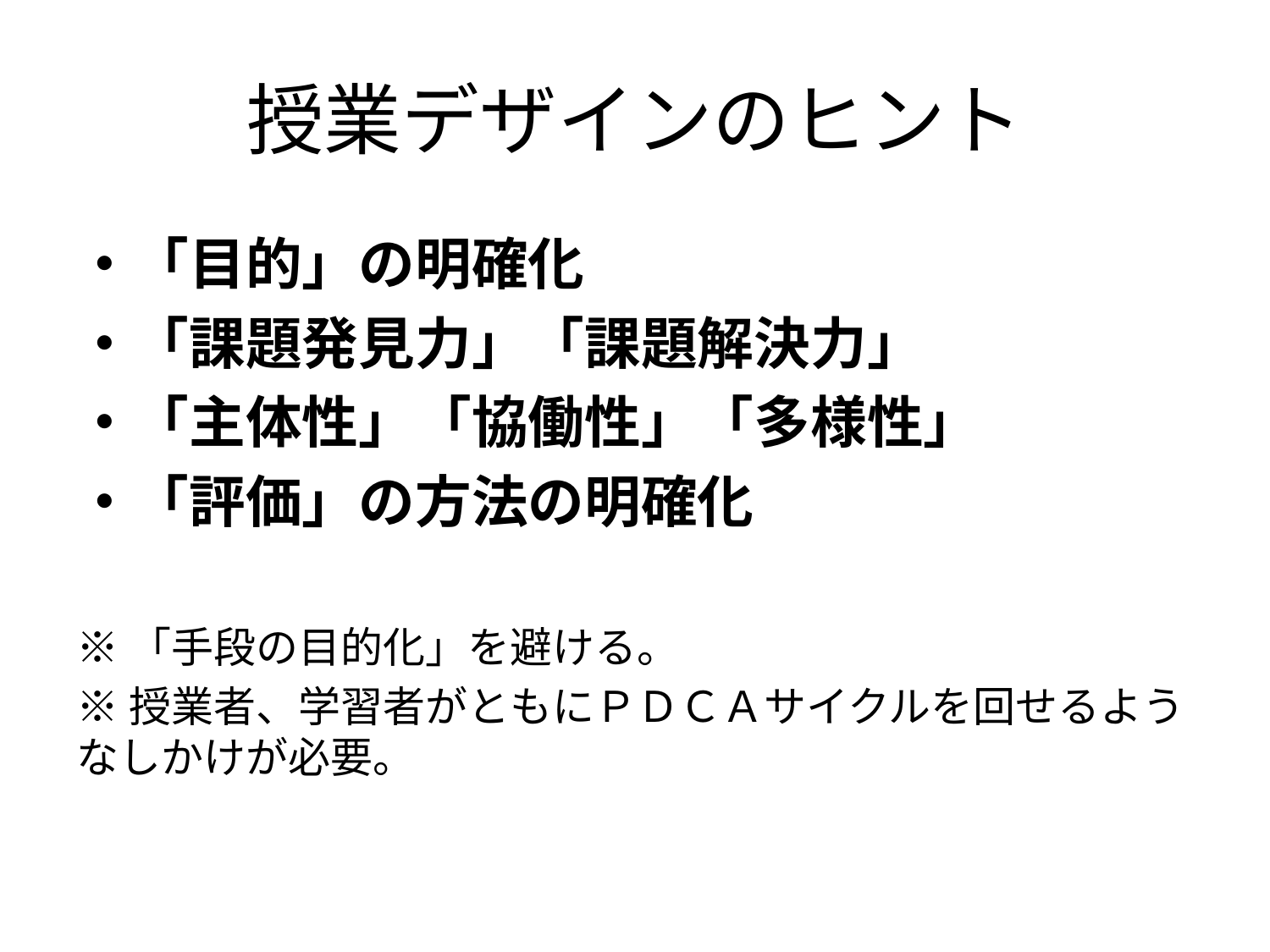

# 授業デザインのヒント
・「目的」の明確化
・「課題発見力」「課題解決力」
・「主体性」「協働性」「多様性」
・「評価」の方法の明確化

※「手段の目的化」を避ける。
※授業者、学習者がともにＰＤＣＡサイクルを回せるようなしかけが必要。